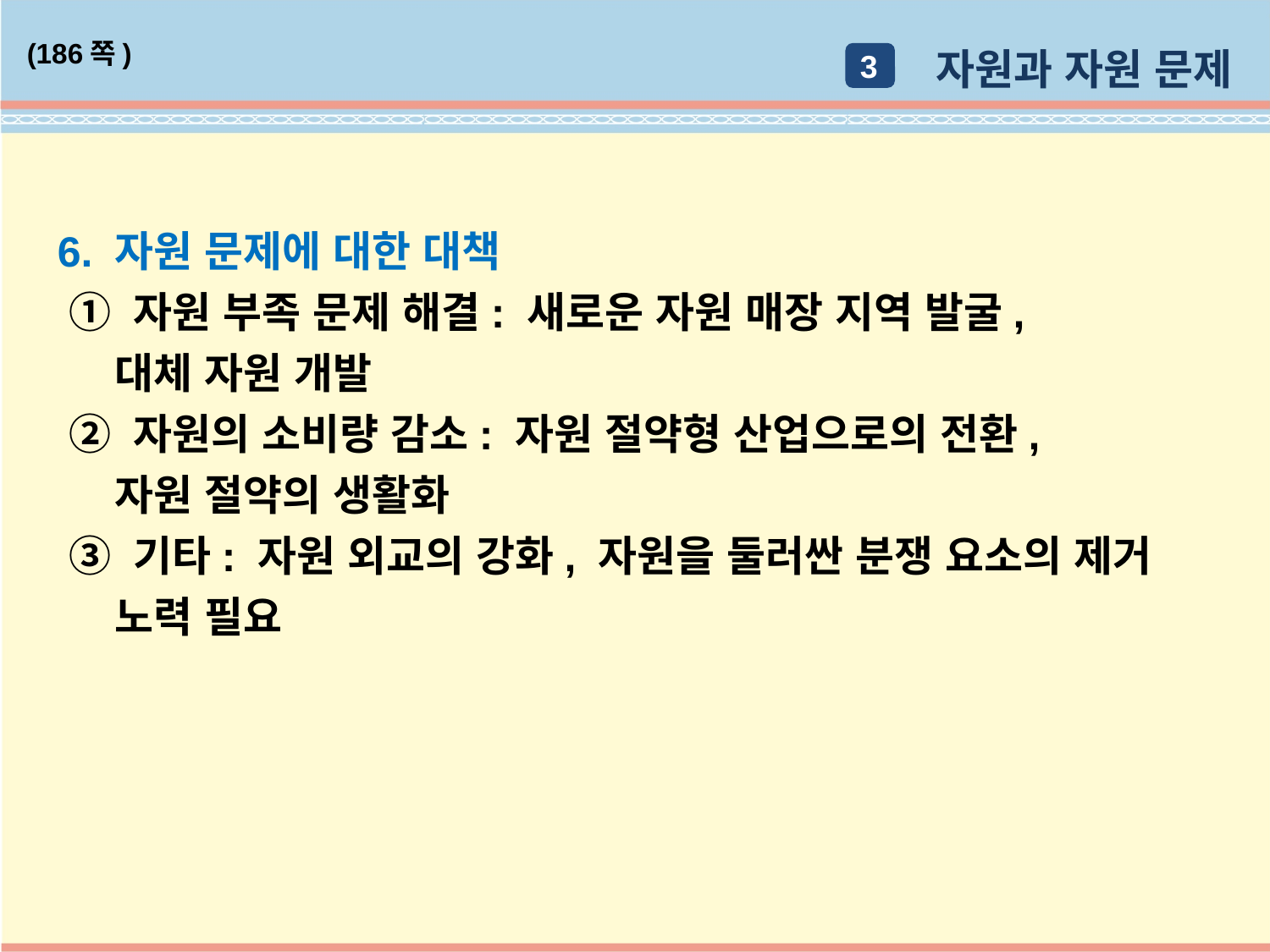

자원과 자원 문제
(186쪽)
3
6. 자원 문제에 대한 대책
 ① 자원 부족 문제 해결: 새로운 자원 매장 지역 발굴,
    대체 자원 개발
 ② 자원의 소비량 감소: 자원 절약형 산업으로의 전환,
    자원 절약의 생활화
 ③ 기타: 자원 외교의 강화, 자원을 둘러싼 분쟁 요소의 제거
    노력 필요